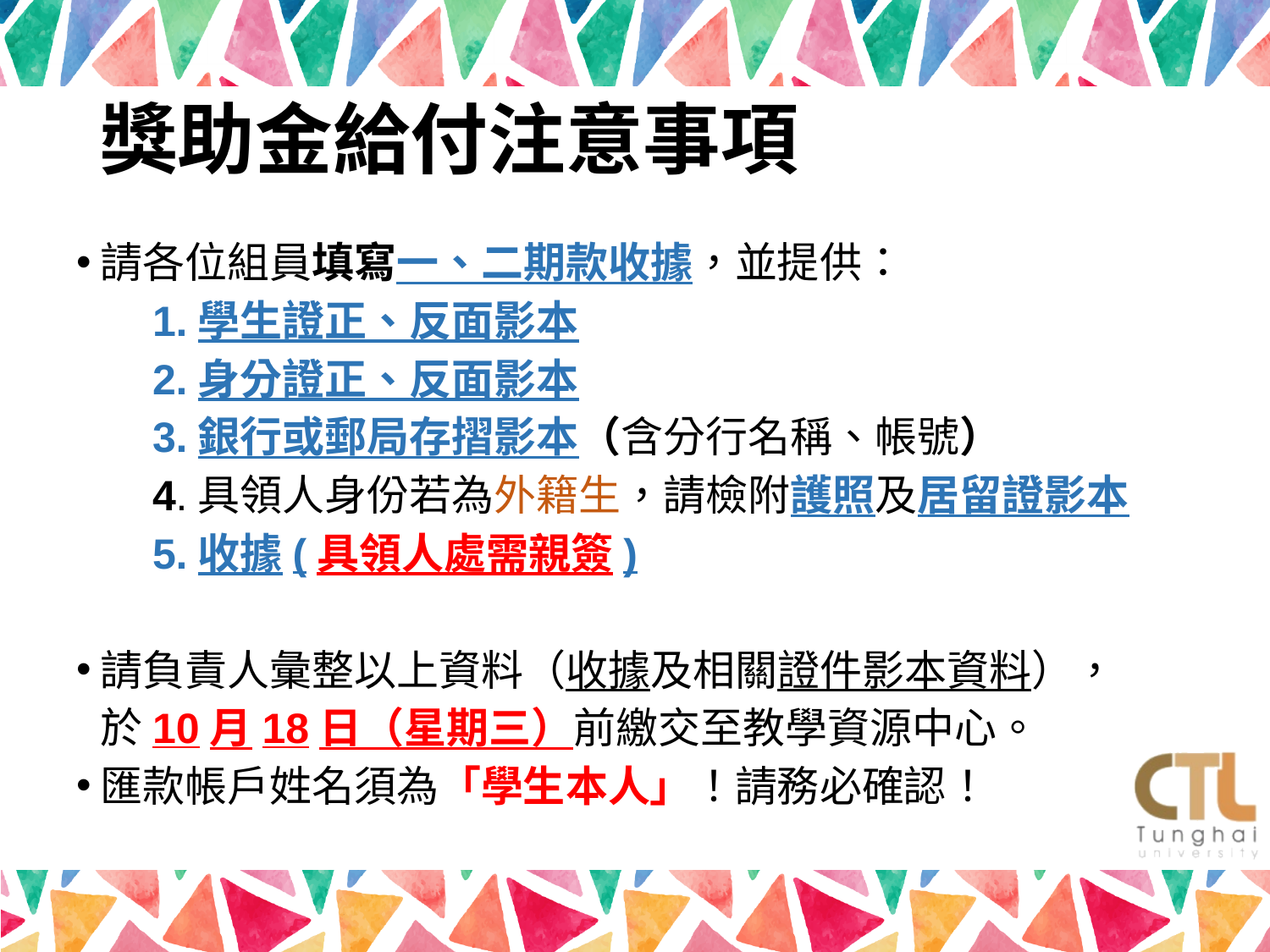

# 獎助金給付注意事項
請各位組員填寫一、二期款收據，並提供：
      1.學生證正、反面影本
      2.身分證正、反面影本
      3.銀行或郵局存摺影本（含分行名稱、帳號）
      4.具領人身份若為外籍生，請檢附護照及居留證影本
      5.收據(具領人處需親簽)

請負責人彙整以上資料（收據及相關證件影本資料），於10月18日（星期三）前繳交至教學資源中心。
匯款帳戶姓名須為「學生本人」！請務必確認！